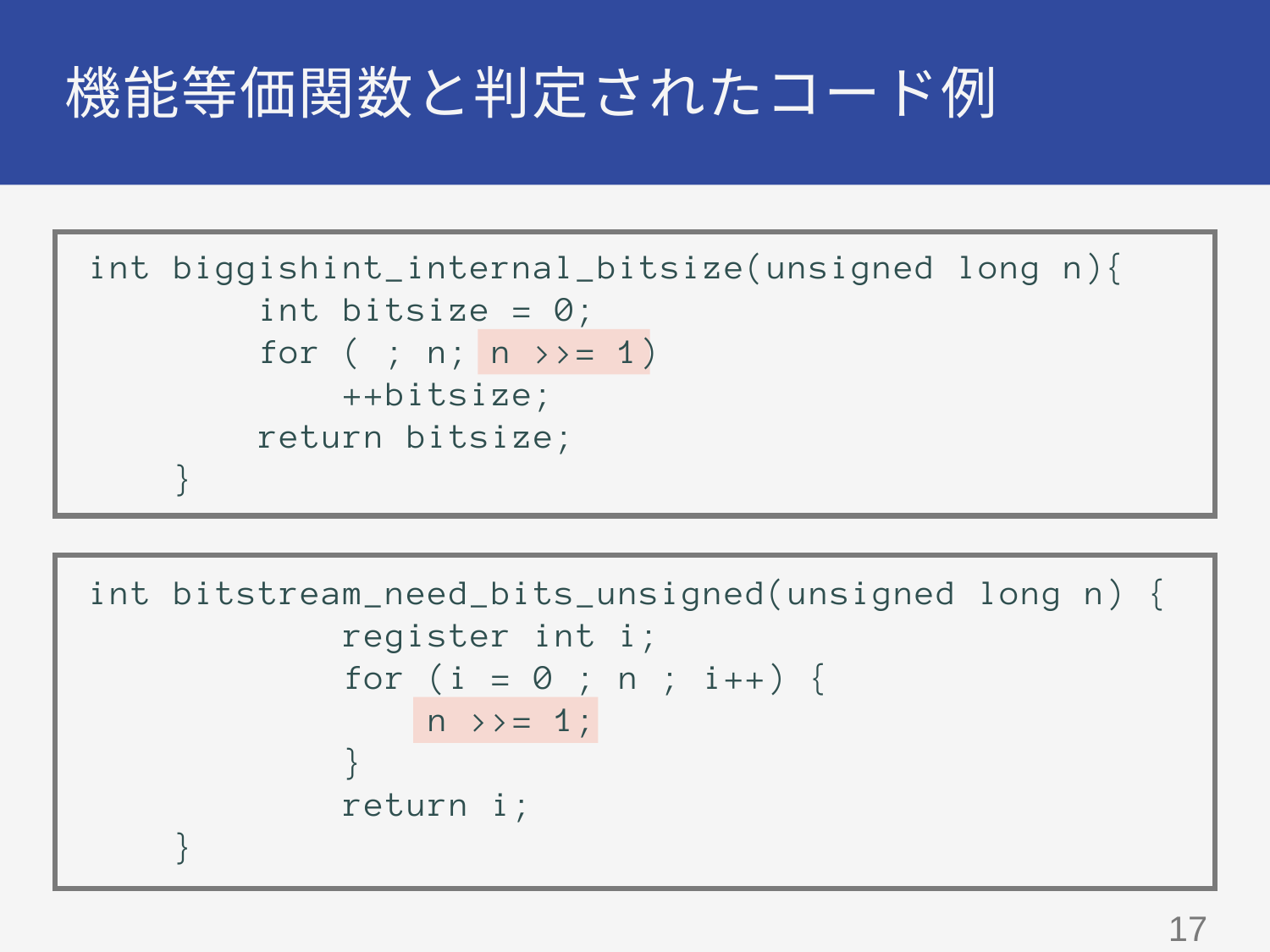

# 機能等価関数と判定されたコード例

int biggishint_internal_bitsize(unsigned long n){
        int bitsize = 0;
        for ( ; n; n >>= 1)
            ++bitsize;
        return bitsize;
    }

int bitstream_need_bits_unsigned(unsigned long n) {
            register int i;
            for (i = 0 ; n ; i++) {
                n >>= 1;
            }
            return i;
    }

17